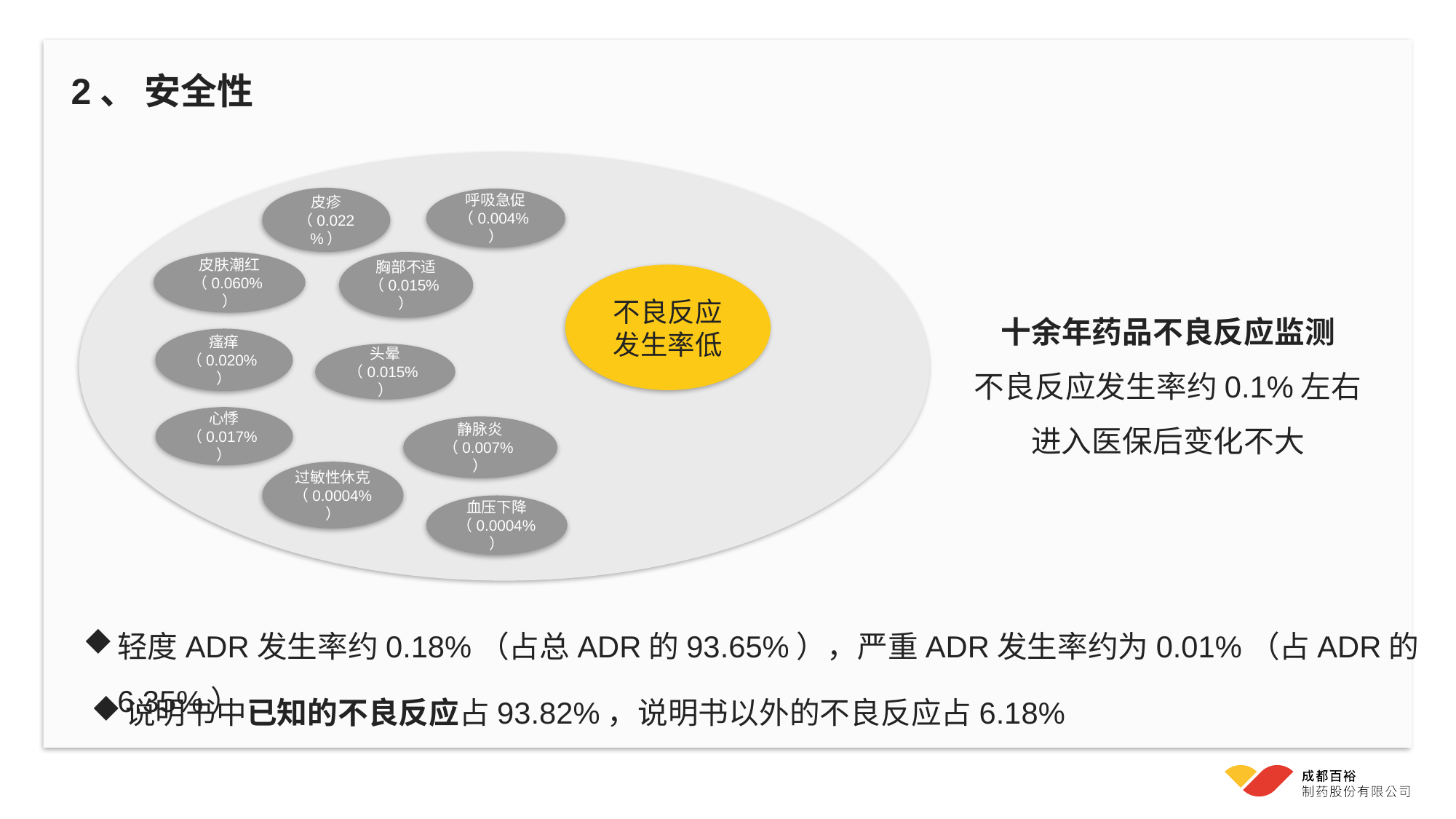

2、 安全性

皮疹（0.022%）
呼吸急促（0.004%）
皮肤潮红（0.060%）
胸部不适（0.015%）
不良反应发生率低
瘙痒（0.020%）
头晕（0.015%）
心悸（0.017%）
静脉炎（0.007%）
过敏性休克（0.0004%）
血压下降（0.0004%）
十余年药品不良反应监测
不良反应发生率约0.1%左右
进入医保后变化不大
轻度ADR发生率约0.18%（占总ADR的93.65%），严重ADR发生率约为0.01%（占ADR的6.35%）
说明书中已知的不良反应占93.82%，说明书以外的不良反应占6.18%